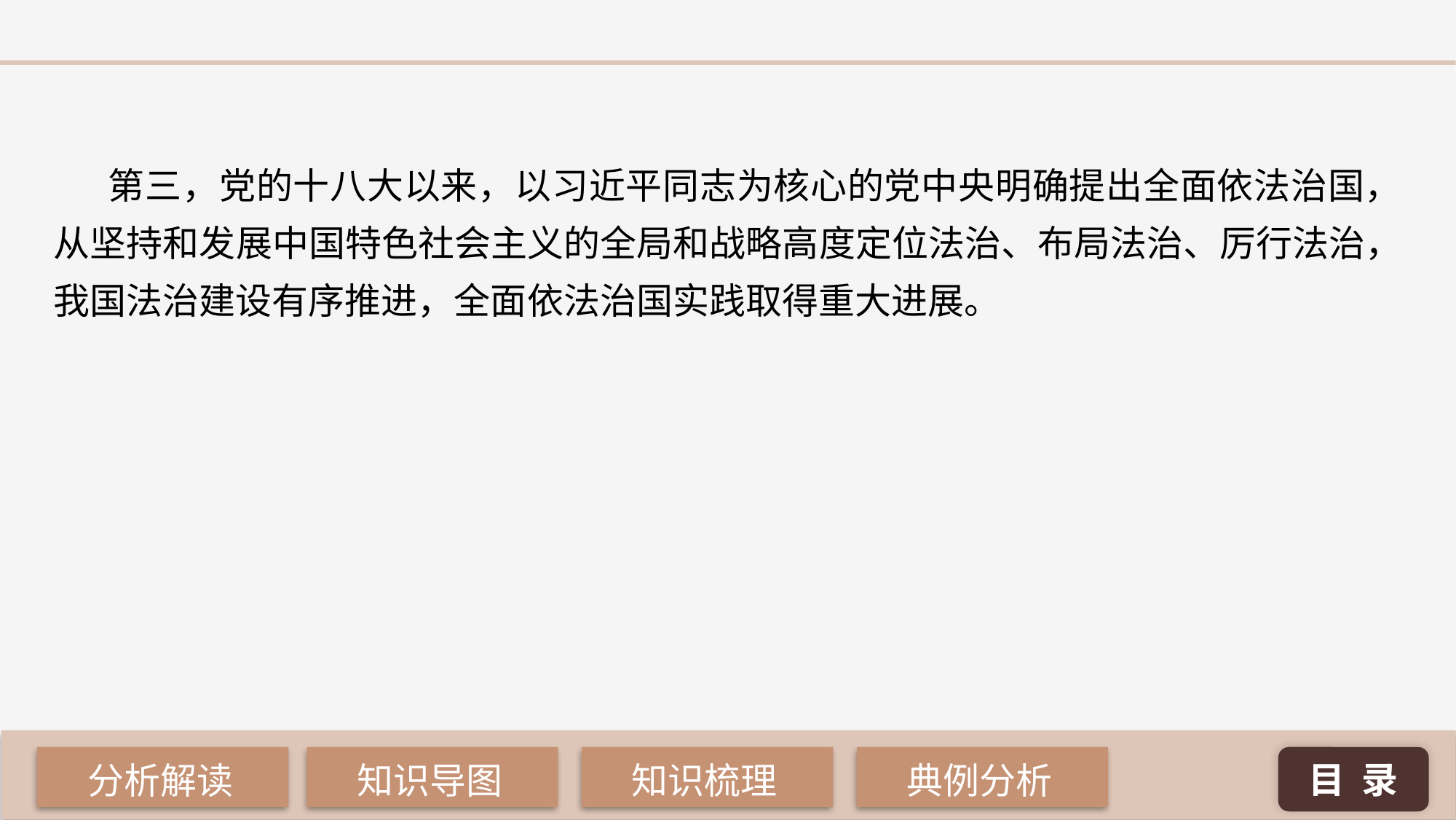

第三，党的十八大以来，以习近平同志为核心的党中央明确提出全面依法治国，从坚持和发展中国特色社会主义的全局和战略高度定位法治、布局法治、厉行法治，我国法治建设有序推进，全面依法治国实践取得重大进展。